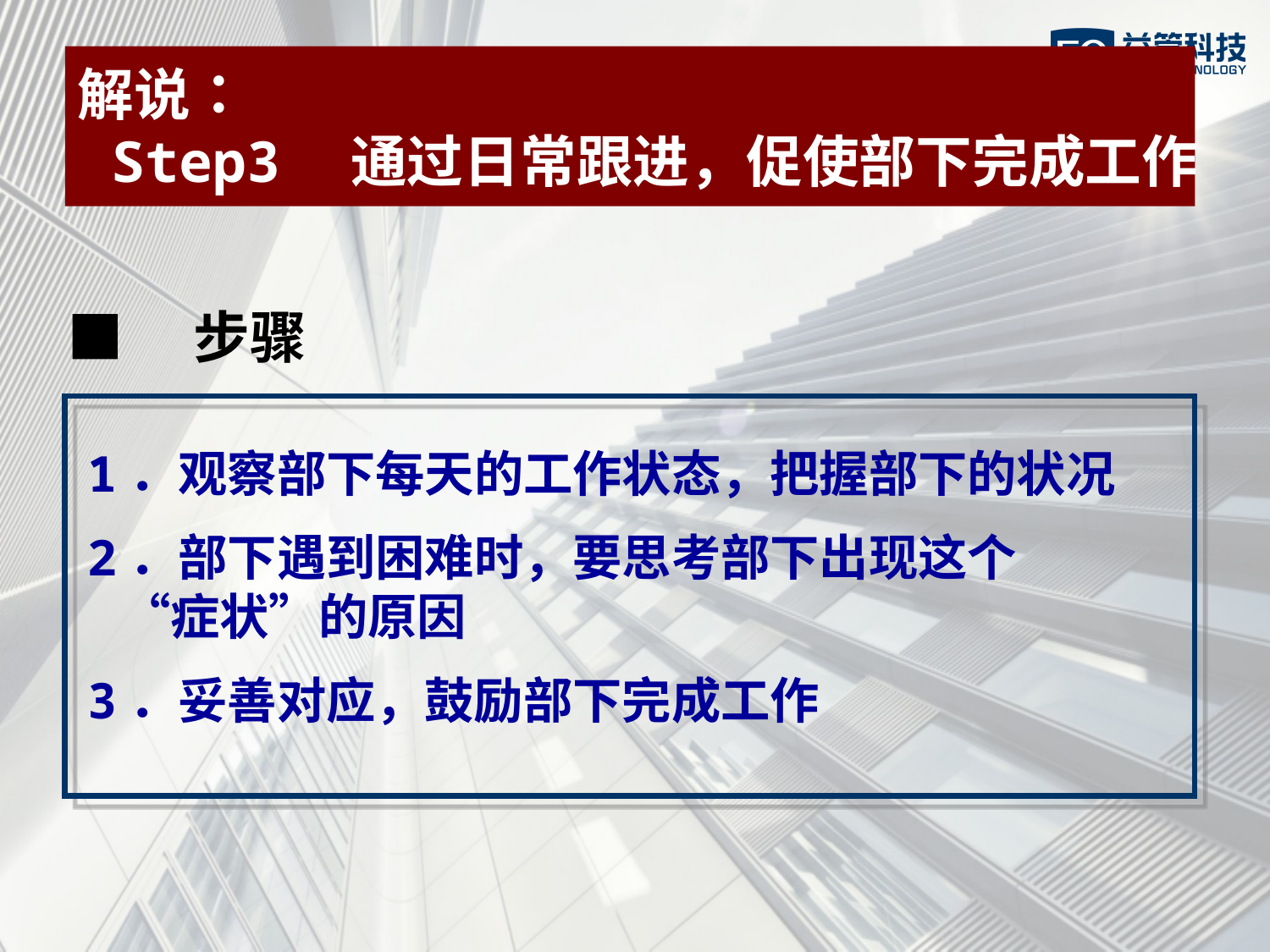

解说：
 Step3　通过日常跟进，促使部下完成工作
■　步骤

1．观察部下每天的工作状态，把握部下的状况
2．部下遇到困难时，要思考部下出现这个
   “症状”的原因
3．妥善对应，鼓励部下完成工作